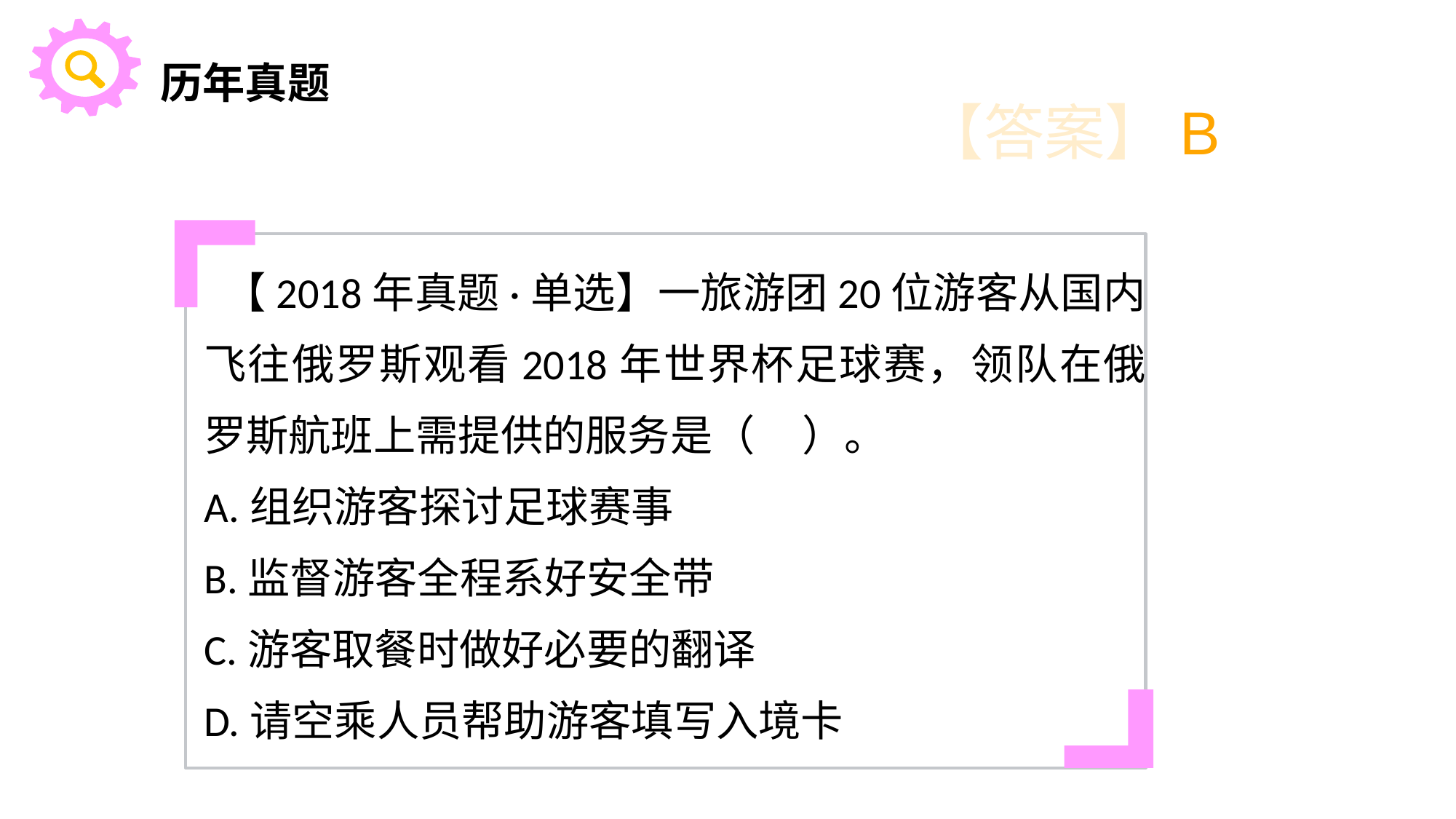

历年真题
【答案】B

 【2018年真题·单选】一旅游团20位游客从国内飞往俄罗斯观看2018年世界杯足球赛，领队在俄罗斯航班上需提供的服务是（     ）。
A.组织游客探讨足球赛事
B.监督游客全程系好安全带
C.游客取餐时做好必要的翻译
D.请空乘人员帮助游客填写入境卡